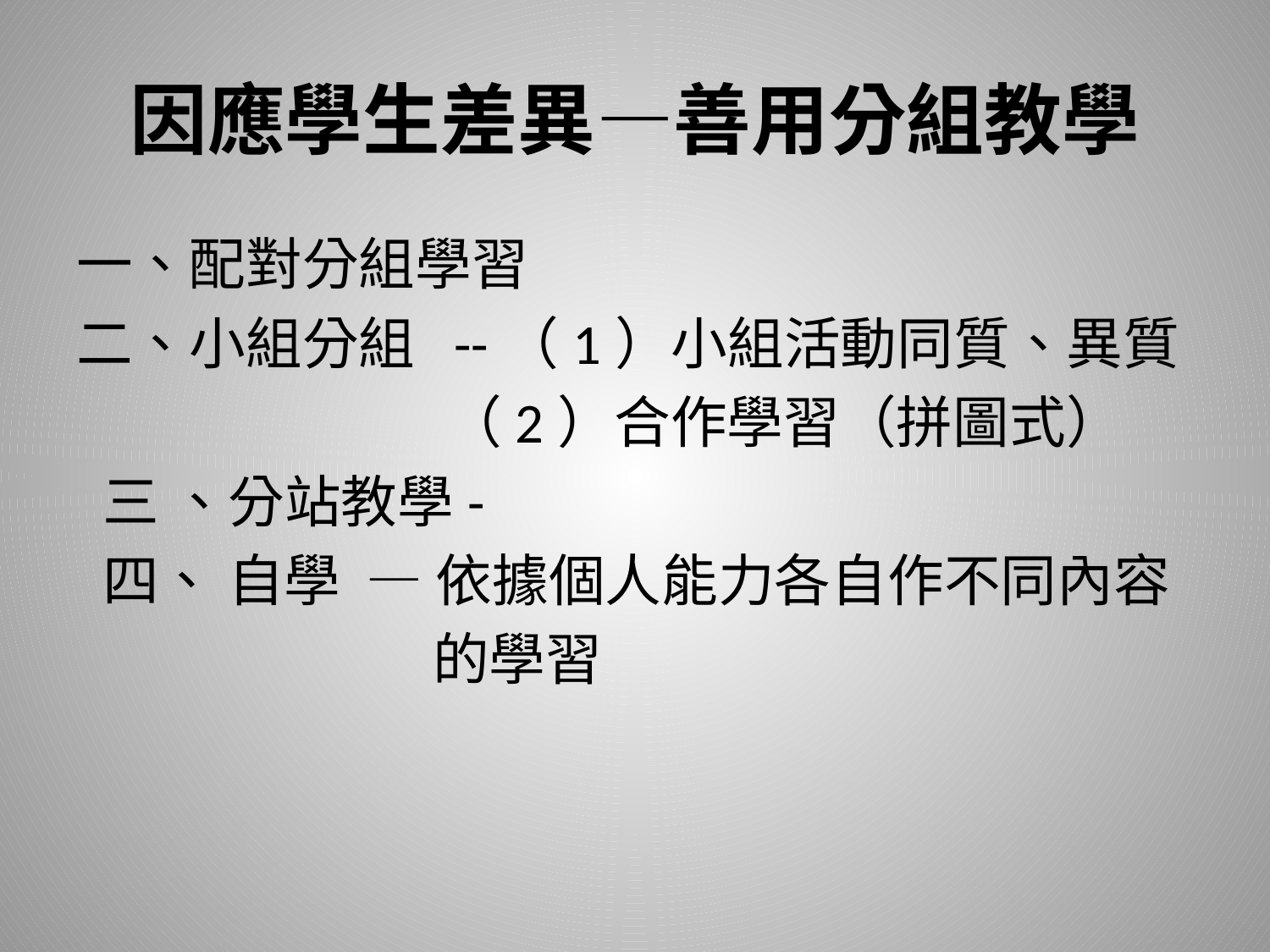

# 因應學生差異—善用分組教學
一、配對分組學習
二、小組分組  --（1）小組活動同質、異質
                            （2）合作學習（拼圖式）
 三 、分站教學-
 四、 自學  — 依據個人能力各自作不同內容
                           的學習